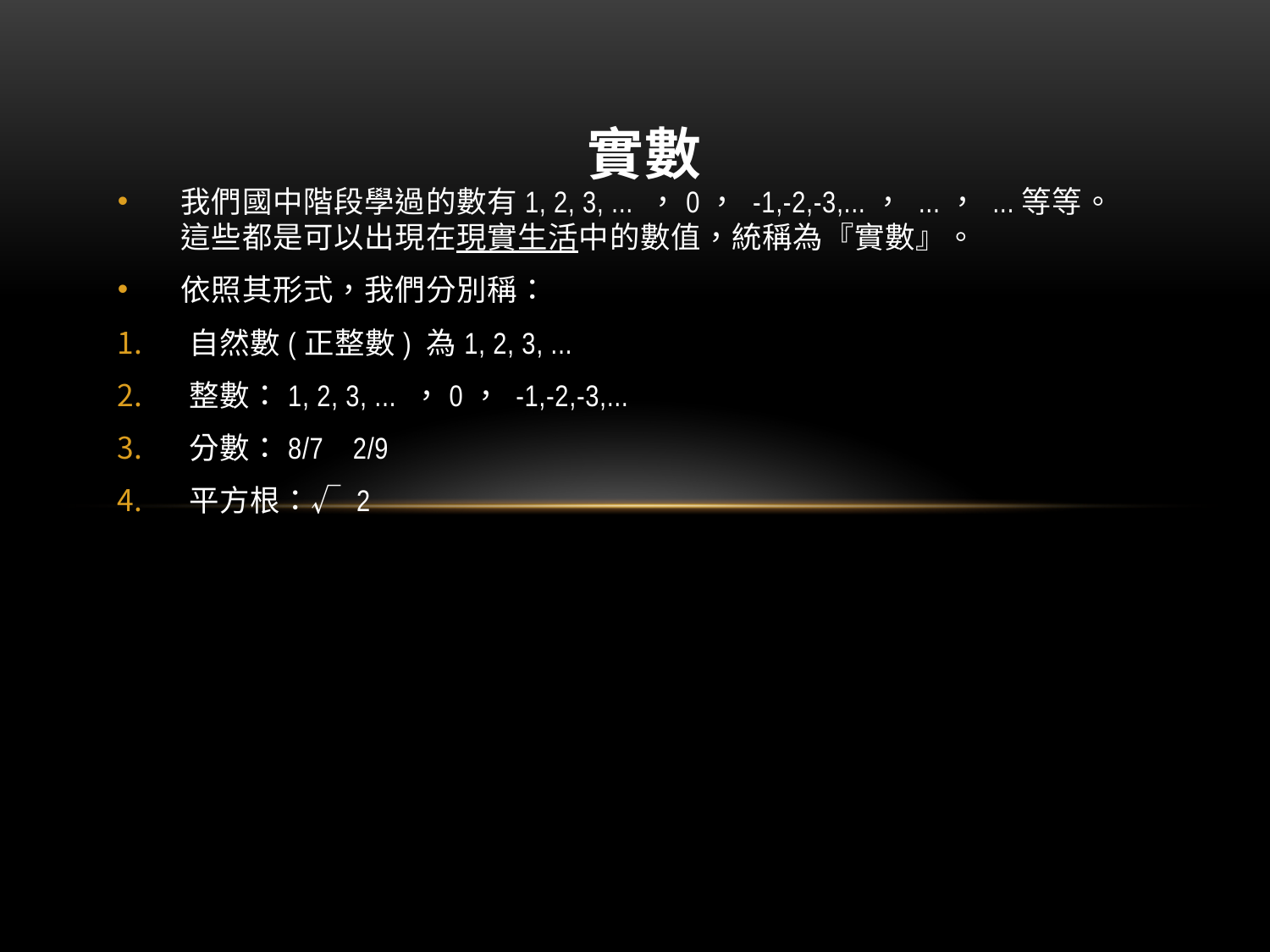

# 實數
我們國中階段學過的數有1, 2, 3, ... ，0， -1,-2,-3,...， ...， ...等等。
這些都是可以出現在現實生活中的數值，統稱為『實數』。
依照其形式，我們分別稱：
自然數(正整數) 為1, 2, 3, ...
整數：1, 2, 3, ... ，0， -1,-2,-3,...
分數：8/7    2/9
平方根：√ 2